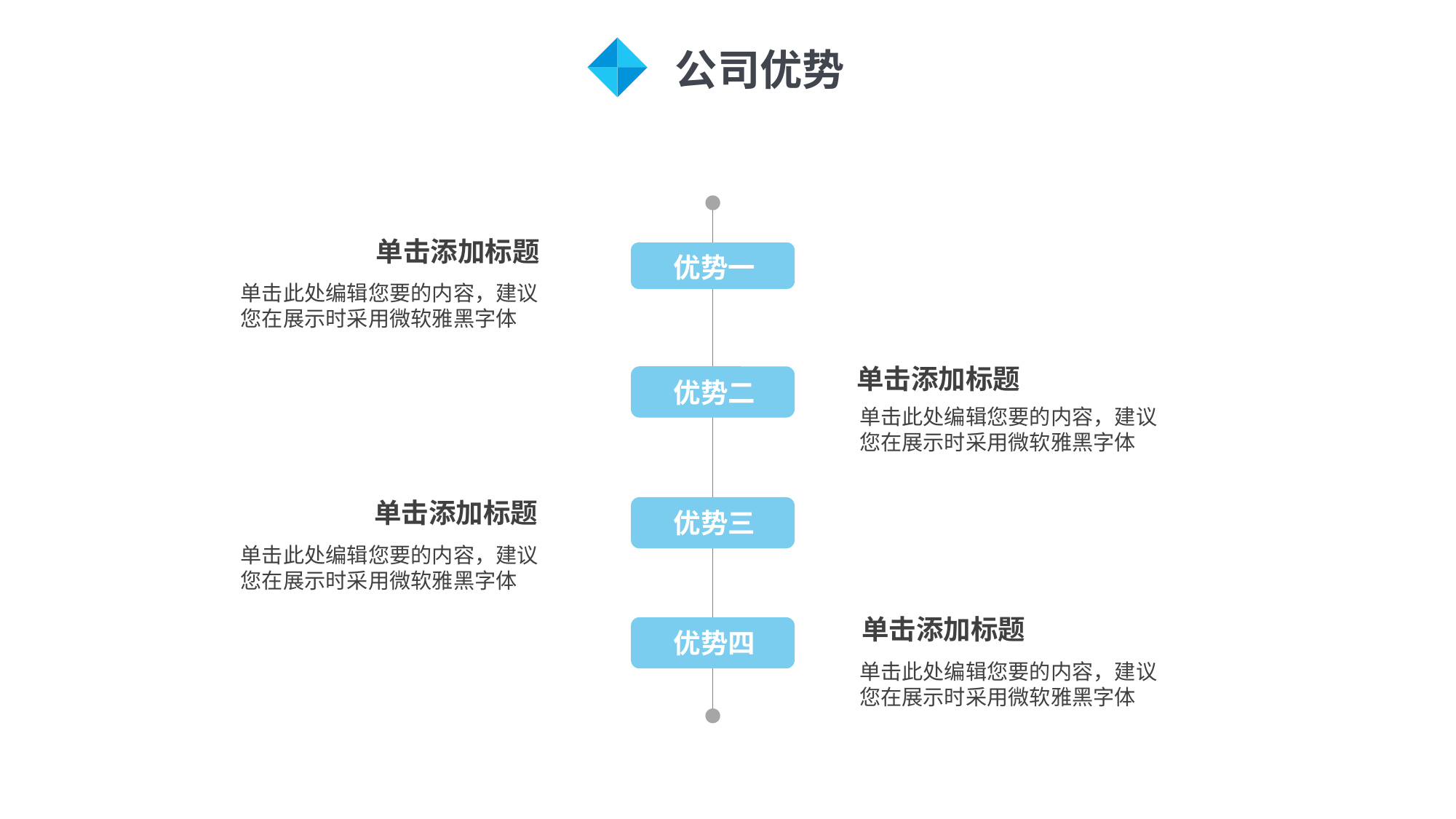

公司优势

单击添加标题

优势一
单击此处编辑您要的内容，建议您在展示时采用微软雅黑字体
单击添加标题

优势二
单击此处编辑您要的内容，建议您在展示时采用微软雅黑字体
单击添加标题

优势三
单击此处编辑您要的内容，建议您在展示时采用微软雅黑字体
单击添加标题

优势四
单击此处编辑您要的内容，建议您在展示时采用微软雅黑字体